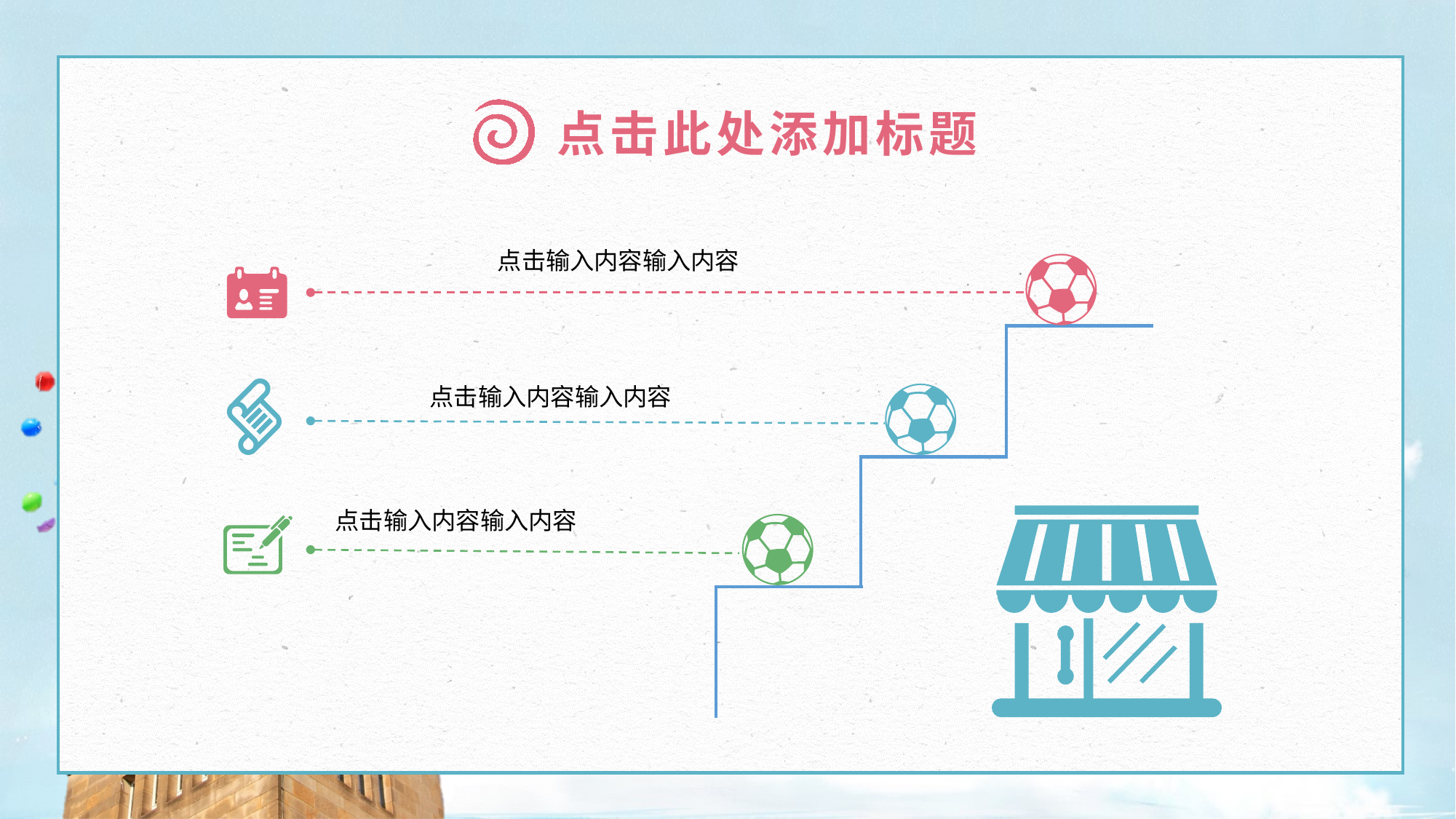

点击此处添加标题

点击输入内容输入内容

点击输入内容输入内容

点击输入内容输入内容